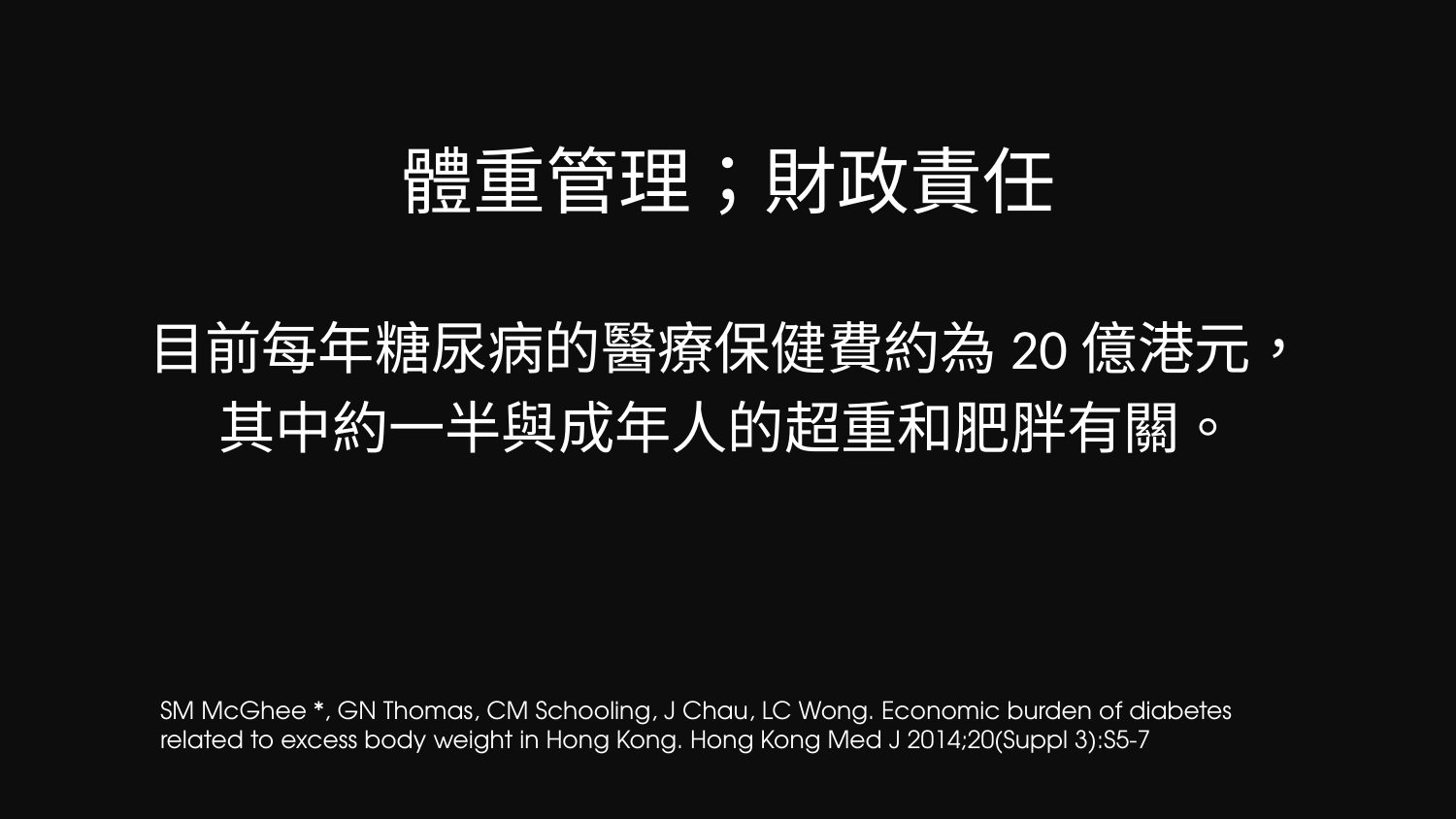

# 體重管理；財政責任
目前每年糖尿病的醫療保健費約為20億港元，
其中約一半與成年人的超重和肥胖有關。
SM McGhee *, GN Thomas, CM Schooling, J Chau, LC Wong. Economic burden of diabetes related to excess body weight in Hong Kong. Hong Kong Med J 2014;20(Suppl 3):S5-7